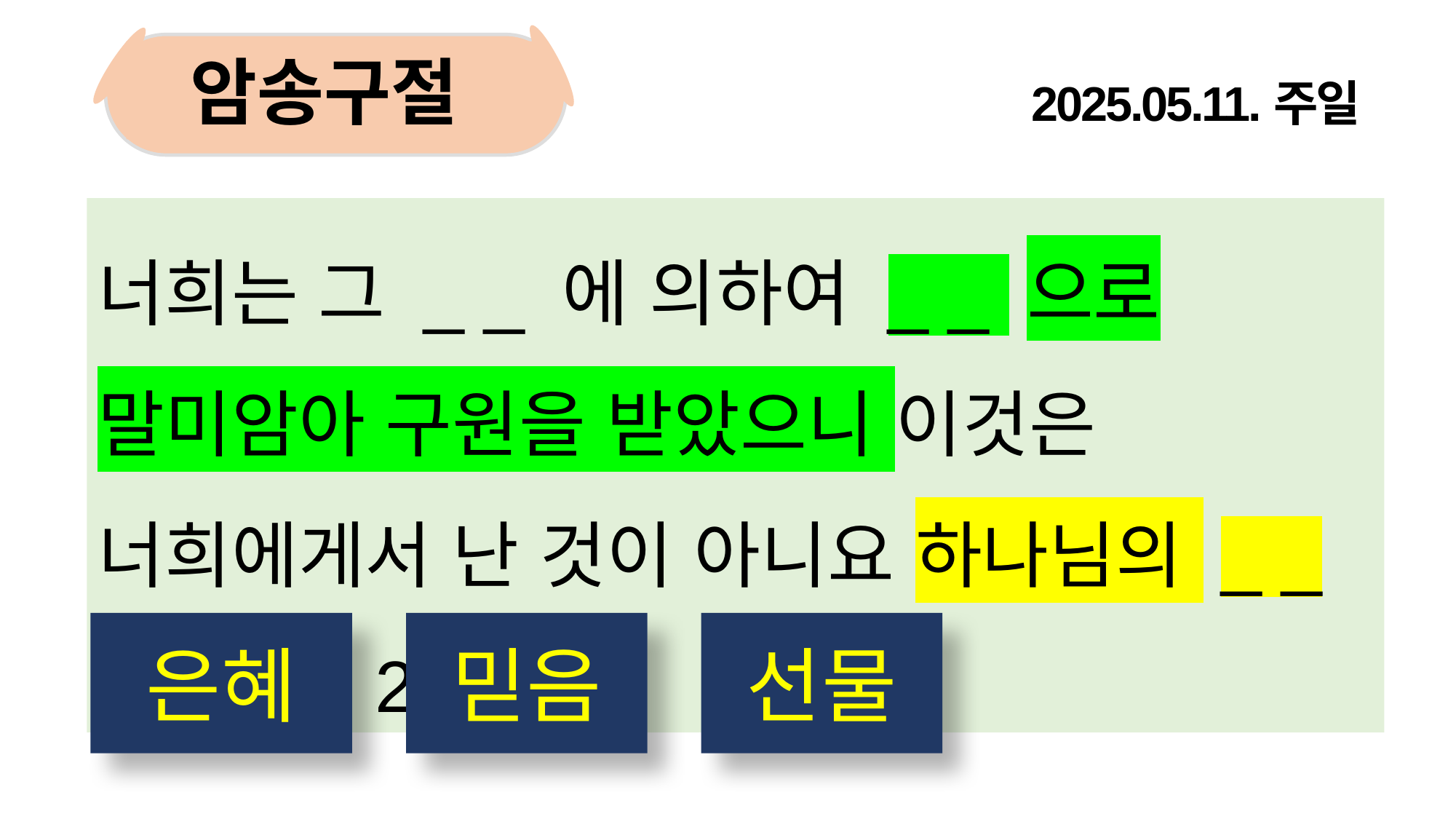

암송구절
2025.05.11.주일
너희는 그 _ _ 에 의하여 _ _ 으로 말미암아 구원을 받았으니 이것은 너희에게서 난 것이 아니요 하나님의 _ _ 이라(엡2:8)
은혜
믿음
선물